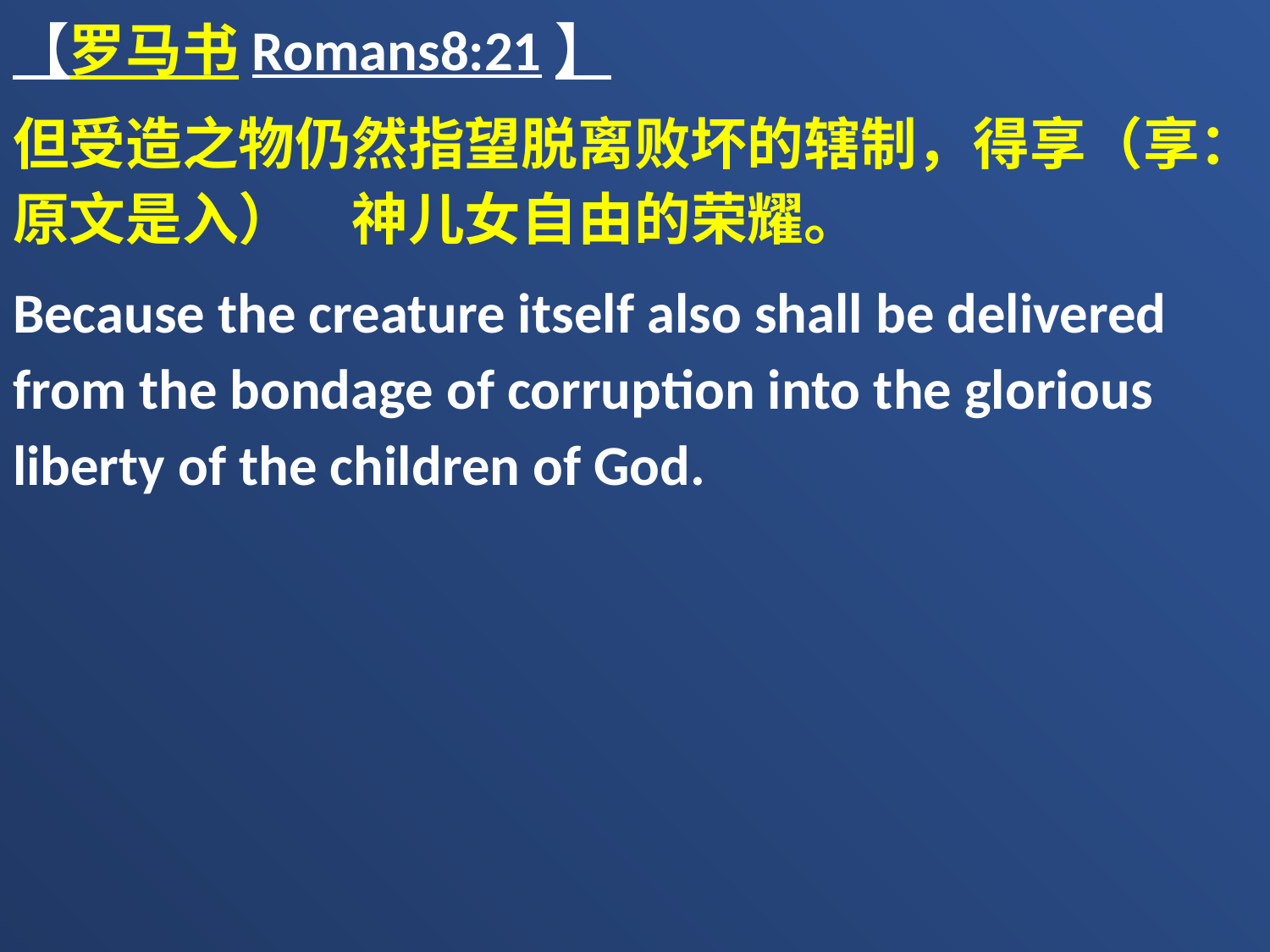

【罗马书Romans8:21】
但受造之物仍然指望脱离败坏的辖制，得享（享：原文是入）　神儿女自由的荣耀。
Because the creature itself also shall be delivered from the bondage of corruption into the glorious liberty of the children of God.